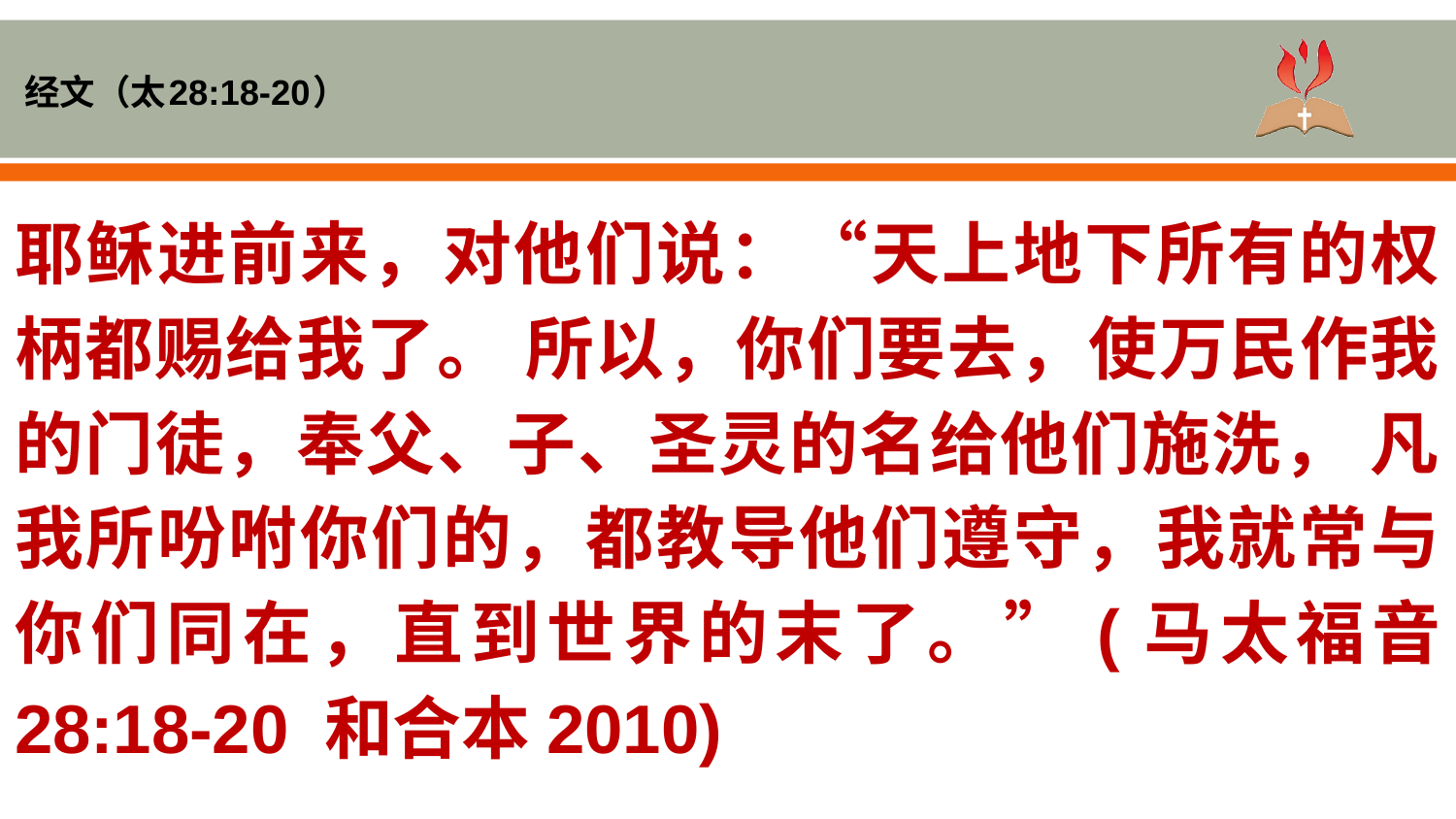

经文（太28:18-20）
耶稣进前来，对他们说：“天上地下所有的权柄都赐给我了。 所以，你们要去，使万民作我的门徒，奉父、子、圣灵的名给他们施洗， 凡我所吩咐你们的，都教导他们遵守，我就常与你们同在，直到世界的末了。”(马太福音 28:18-20 和合本2010)